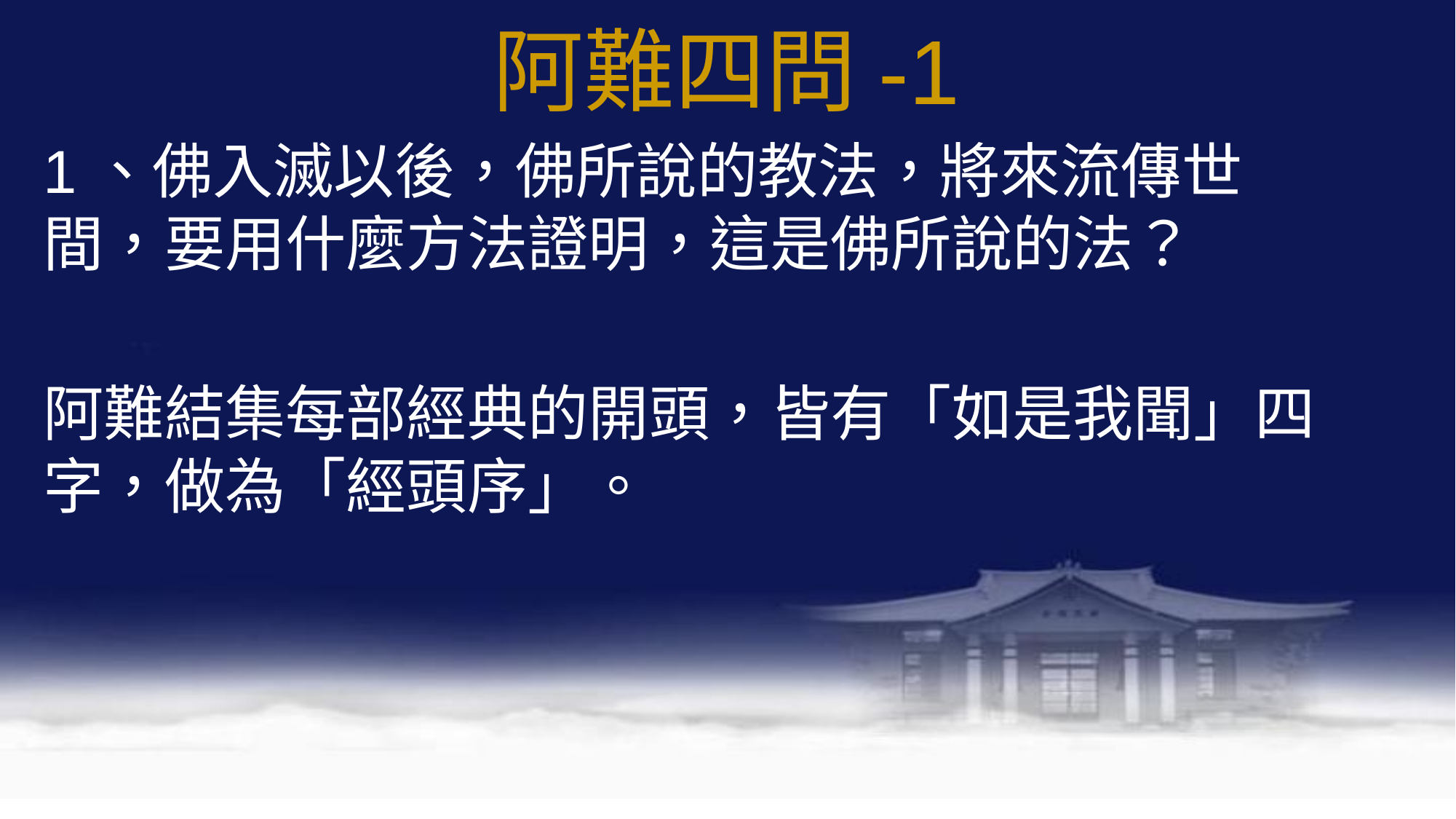

# 阿難四問-1
1、佛入滅以後，佛所說的教法，將來流傳世間，要用什麼方法證明，這是佛所說的法？

阿難結集每部經典的開頭，皆有「如是我聞」四字，做為「經頭序」。